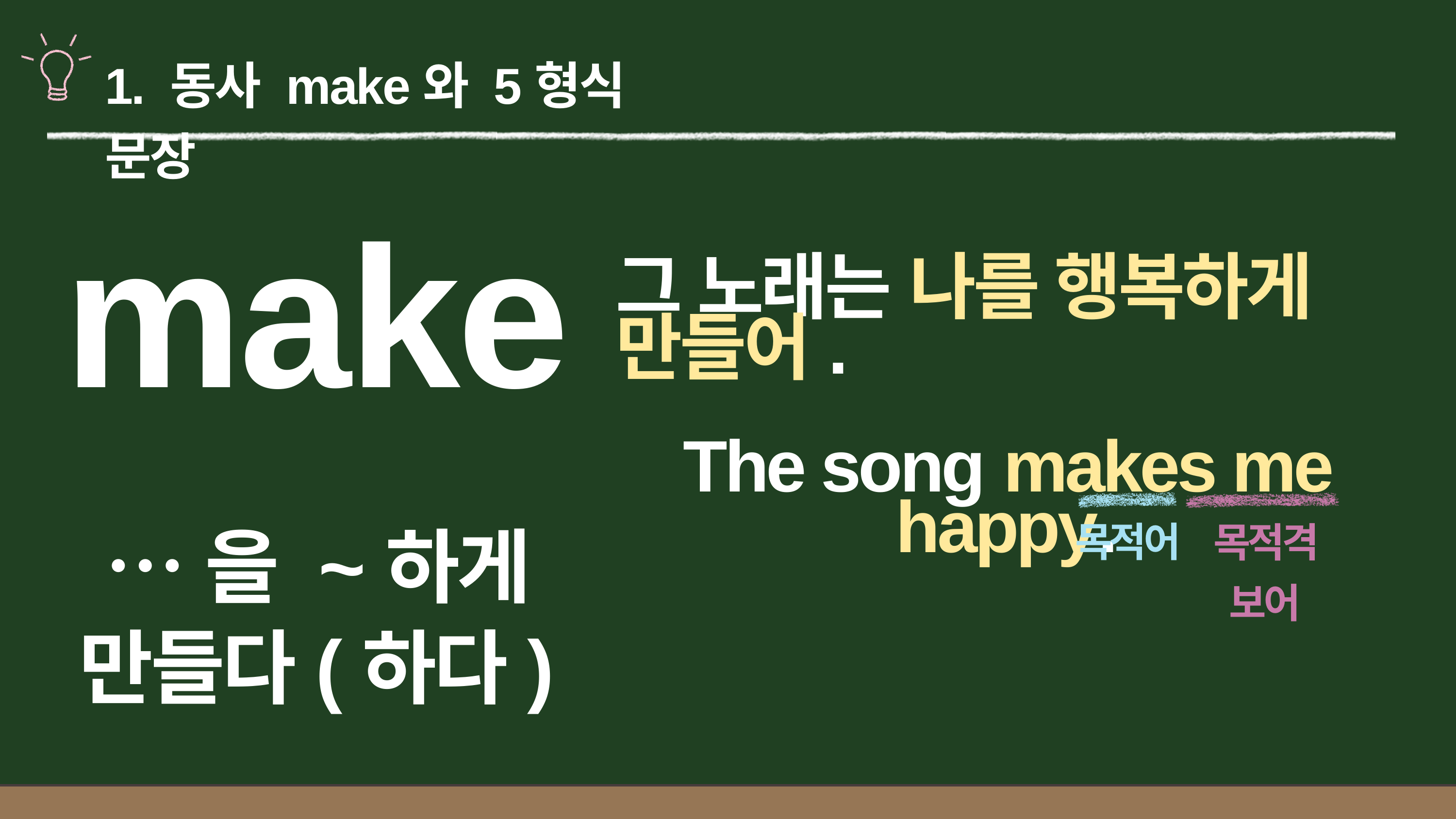

1. 동사 make와 5형식 문장

그 노래는 나를 행복하게 만들어.
make
The song makes me happy.

목적어
목적격 보어
…을 ~하게 만들다(하다)